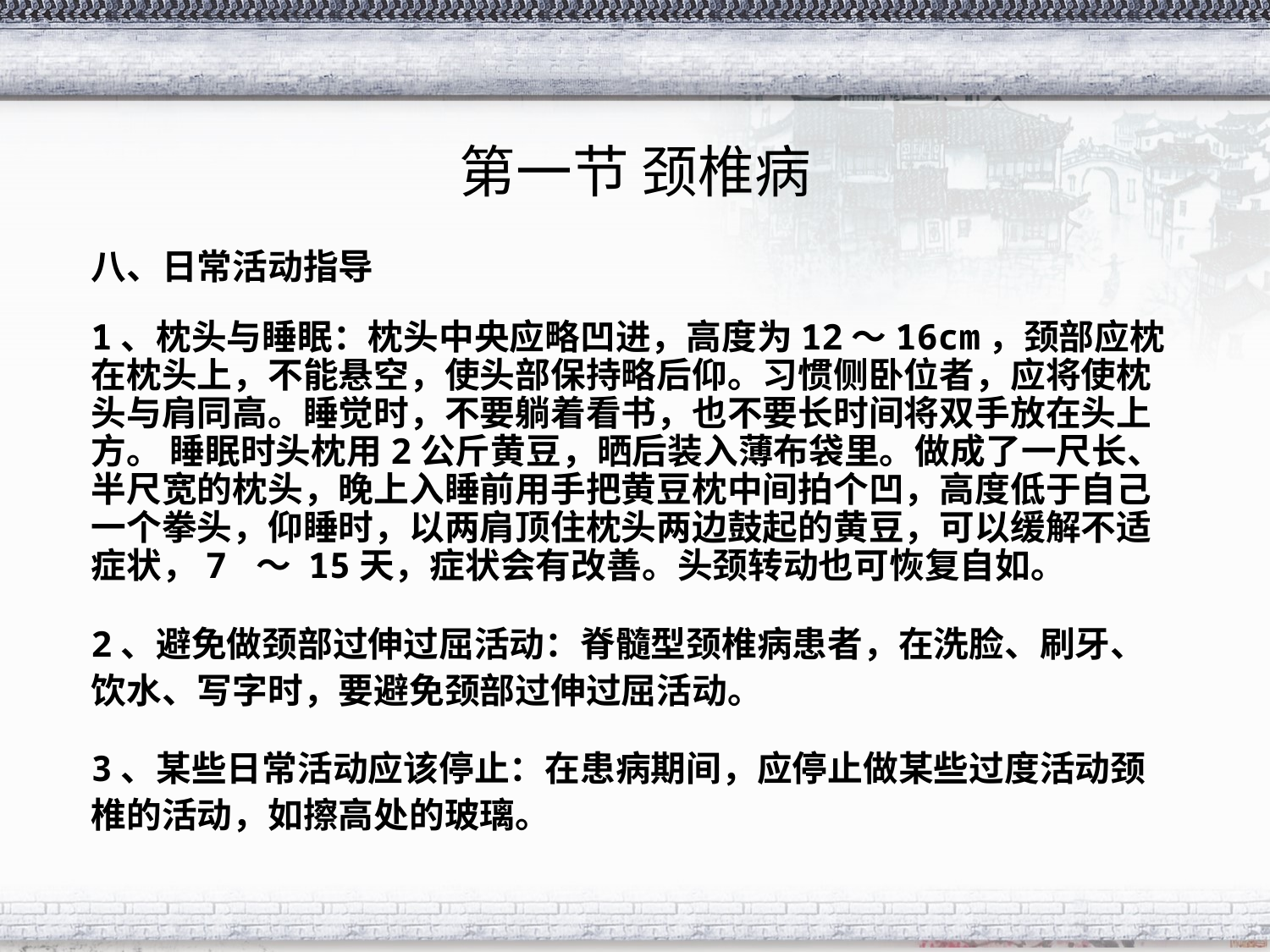

# 第一节 颈椎病
八、日常活动指导
1、枕头与睡眠：枕头中央应略凹进，高度为12～16cm，颈部应枕在枕头上，不能悬空，使头部保持略后仰。习惯侧卧位者，应将使枕头与肩同高。睡觉时，不要躺着看书，也不要长时间将双手放在头上方。 睡眠时头枕用2公斤黄豆，晒后装入薄布袋里。做成了一尺长、半尺宽的枕头，晚上入睡前用手把黄豆枕中间拍个凹，高度低于自己一个拳头，仰睡时，以两肩顶住枕头两边鼓起的黄豆，可以缓解不适症状，7 ～ 15天，症状会有改善。头颈转动也可恢复自如。
2、避免做颈部过伸过屈活动：脊髓型颈椎病患者，在洗脸、刷牙、饮水、写字时，要避免颈部过伸过屈活动。
3、某些日常活动应该停止：在患病期间，应停止做某些过度活动颈椎的活动，如擦高处的玻璃。